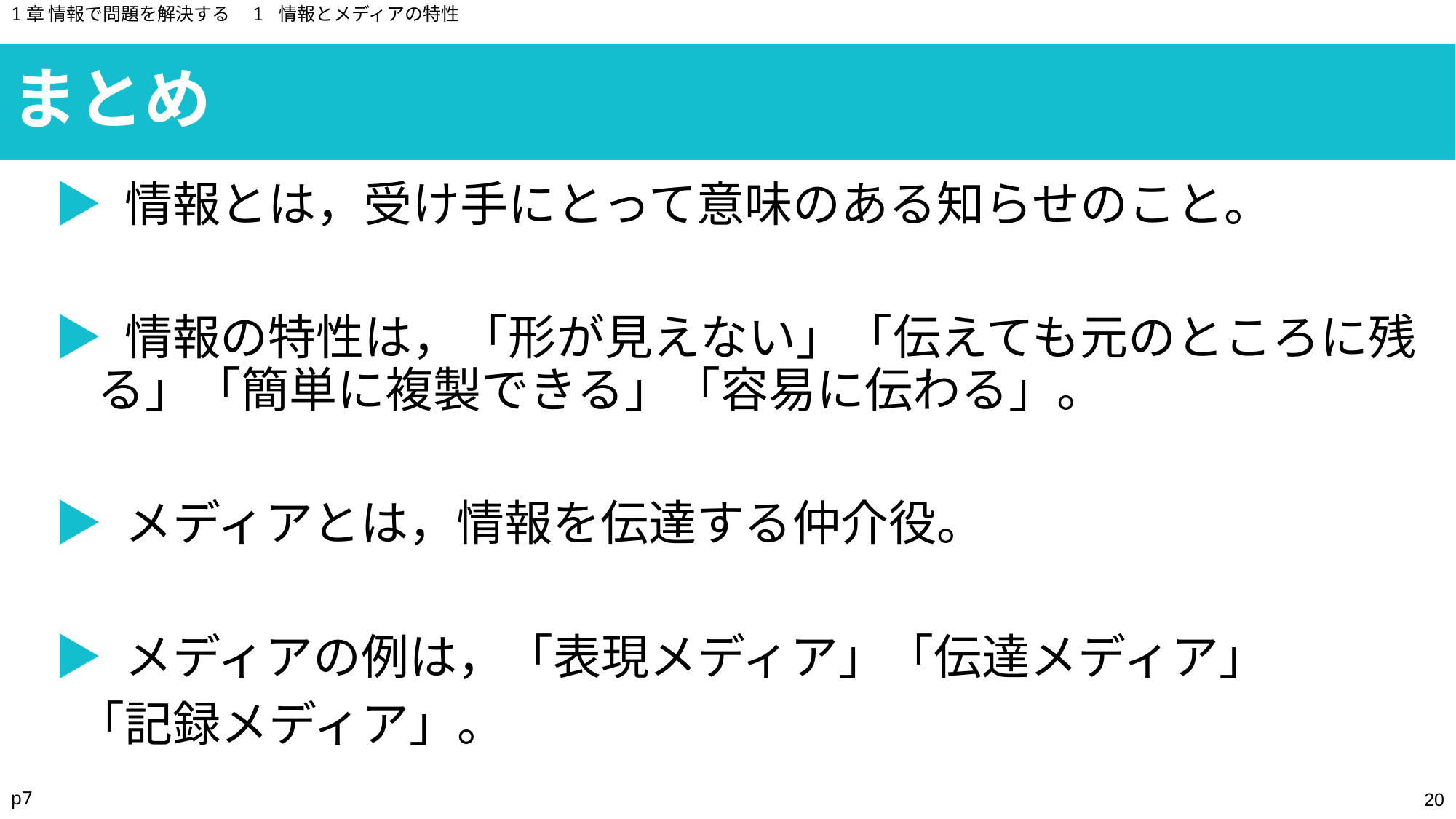

1章 情報で問題を解決する　1 情報とメディアの特性
まとめ
▶ 情報とは，受け手にとって意味のある知らせのこと。

▶ 情報の特性は，「形が見えない」「伝えても元のところに残る」「簡単に複製できる」「容易に伝わる」。

▶ メディアとは，情報を伝達する仲介役。

▶ メディアの例は，「表現メディア」「伝達メディア」
 「記録メディア」。

p7
20